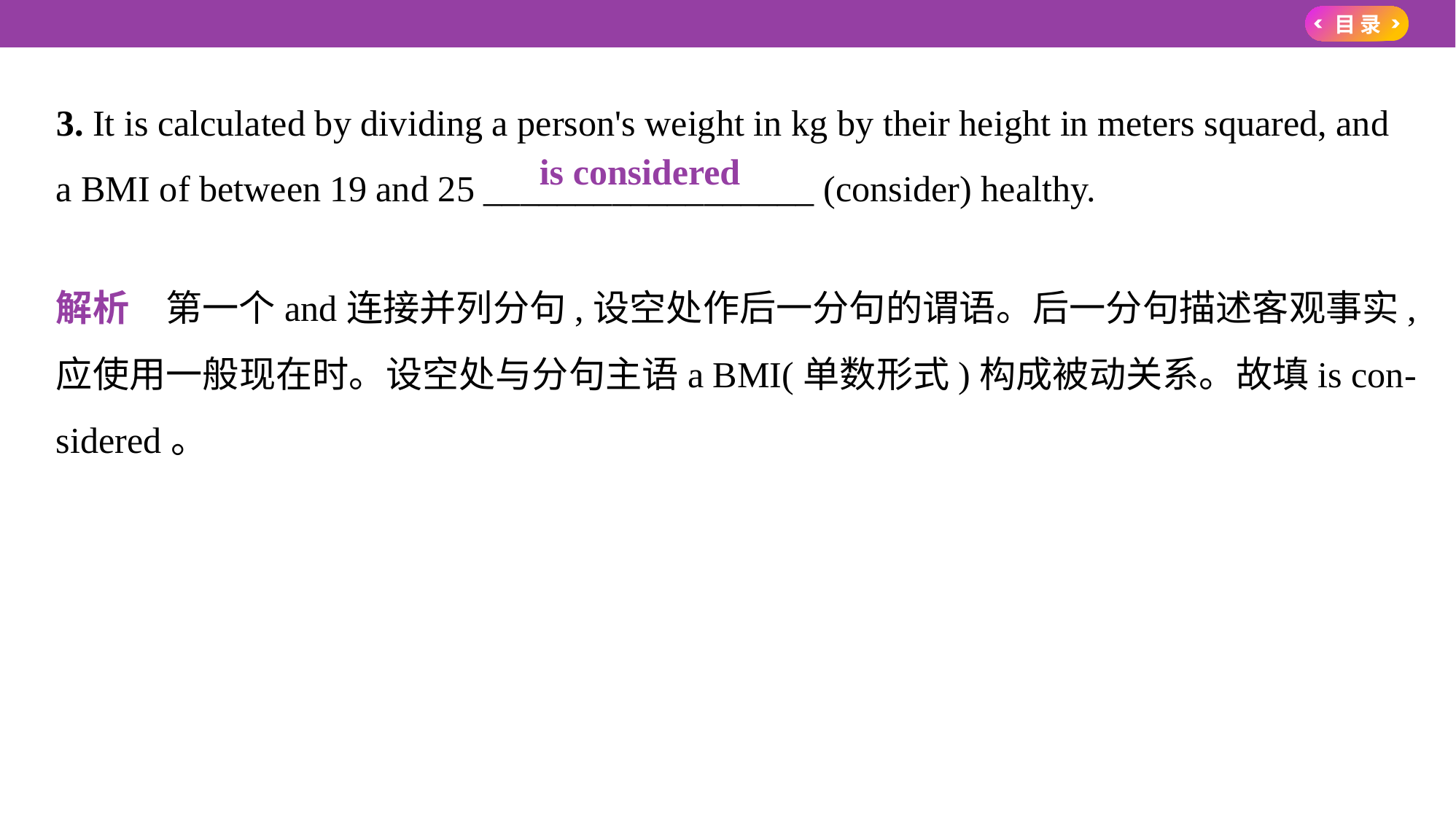

3. It is calculated by dividing a person's weight in kg by their height in meters squared, and
a BMI of between 19 and 25 __________________ (consider) healthy.

解析　第一个and连接并列分句,设空处作后一分句的谓语。后一分句描述客观事实,
应使用一般现在时。设空处与分句主语a BMI(单数形式)构成被动关系。故填is con-
sidered。
　is considered